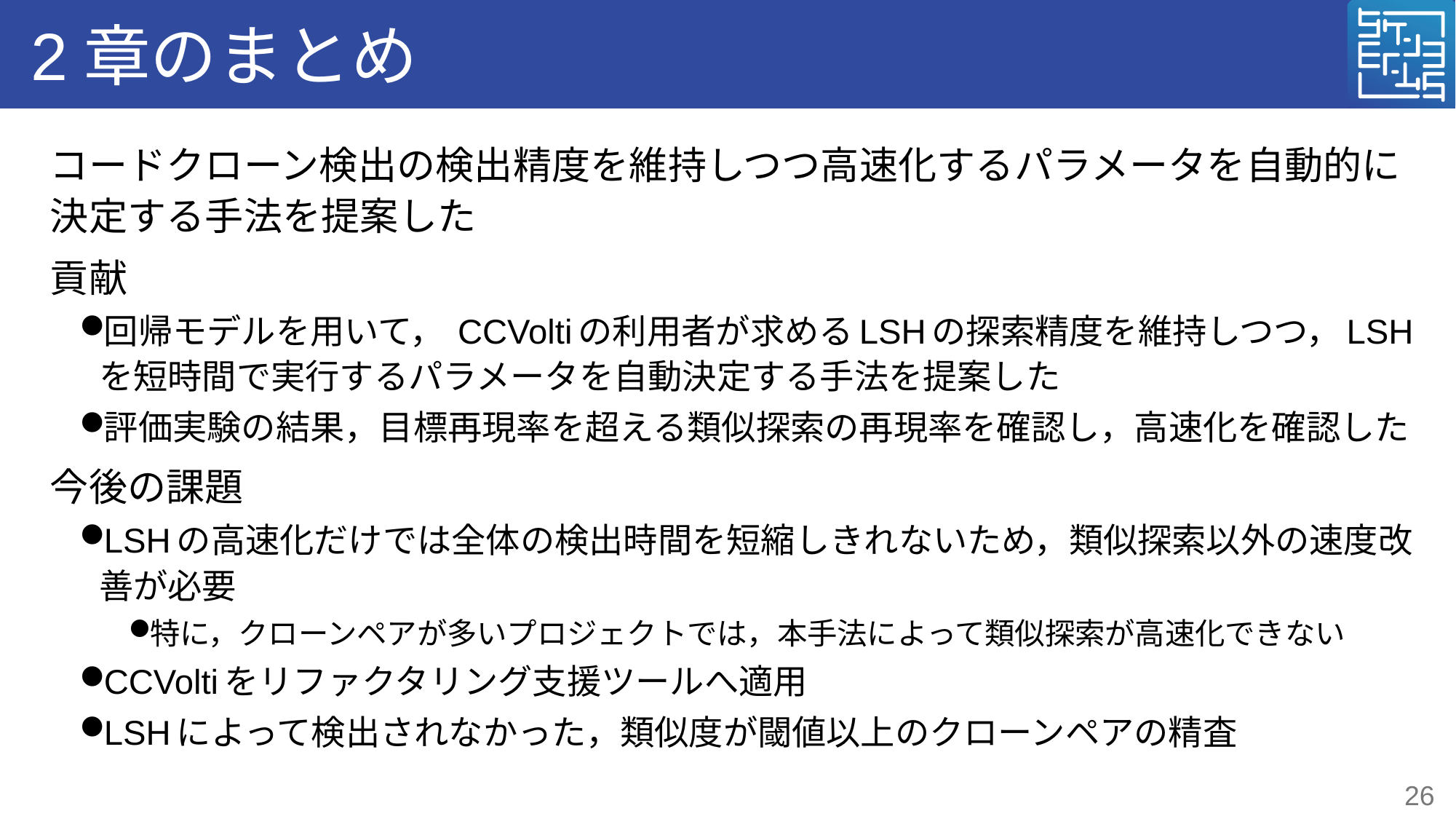

# 2章のまとめ
コードクローン検出の検出精度を維持しつつ高速化するパラメータを自動的に決定する手法を提案した
貢献
回帰モデルを用いて， CCVoltiの利用者が求めるLSHの探索精度を維持しつつ，LSHを短時間で実行するパラメータを自動決定する手法を提案した
評価実験の結果，目標再現率を超える類似探索の再現率を確認し，高速化を確認した
今後の課題
LSHの高速化だけでは全体の検出時間を短縮しきれないため，類似探索以外の速度改善が必要
特に，クローンペアが多いプロジェクトでは，本手法によって類似探索が高速化できない
CCVoltiをリファクタリング支援ツールへ適用
LSHによって検出されなかった，類似度が閾値以上のクローンペアの精査
26